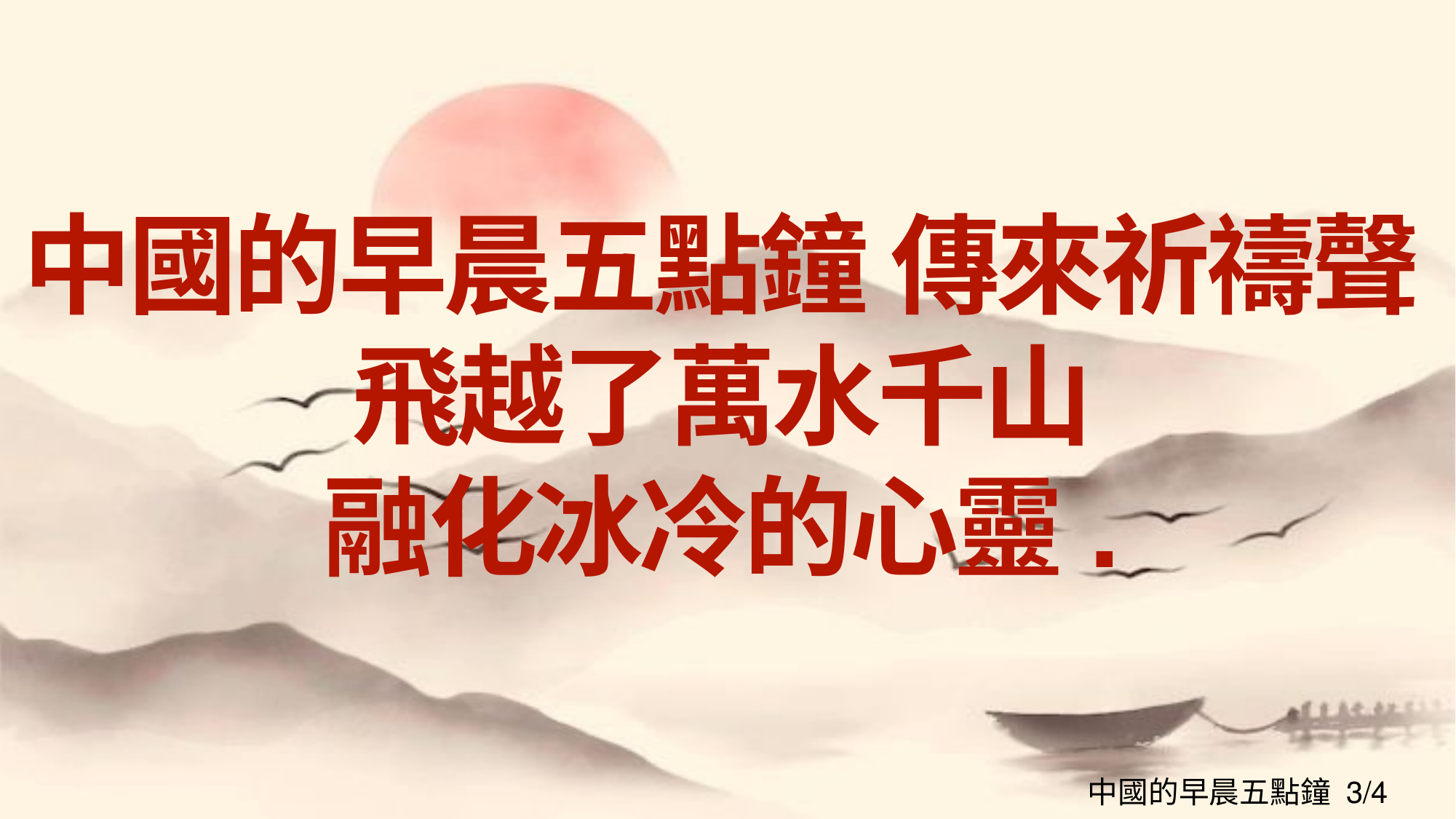

# 中國的早晨五點鐘 傳來祈禱聲 飛越了萬水千山
融化冰冷的心靈.
中國的早晨五點鐘 3/4